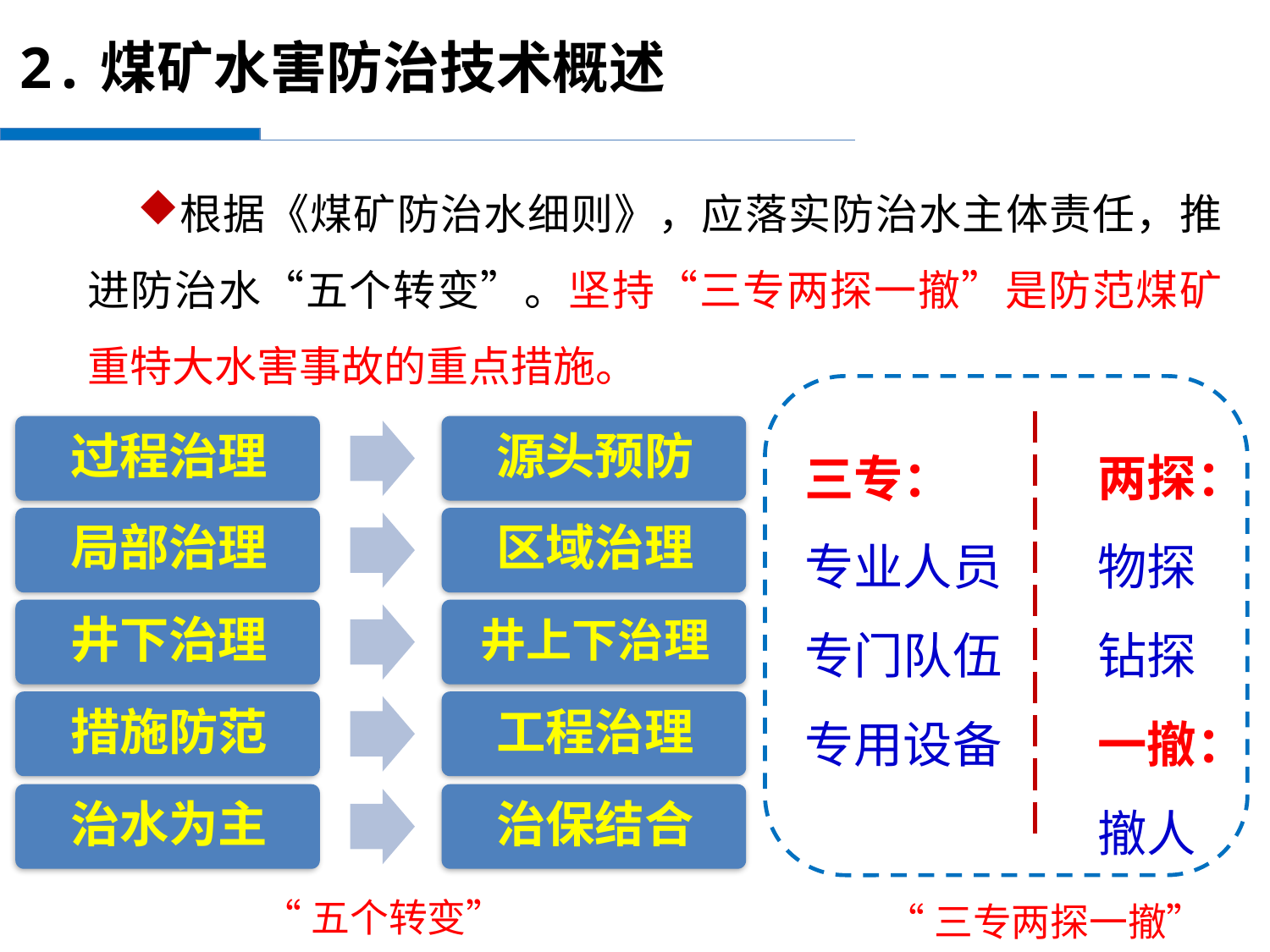

2.煤矿水害防治技术概述

根据《煤矿防治水细则》，应落实防治水主体责任，推进防治水“五个转变”。坚持“三专两探一撤”是防范煤矿重特大水害事故的重点措施。

两探：
物探
钻探
一撤：
撤人
三专：
专业人员
专门队伍
专用设备
过程治理

源头预防
局部治理

区域治理
井下治理

井上下治理
措施防范

工程治理
治水为主

治保结合
“五个转变”
“三专两探一撤”